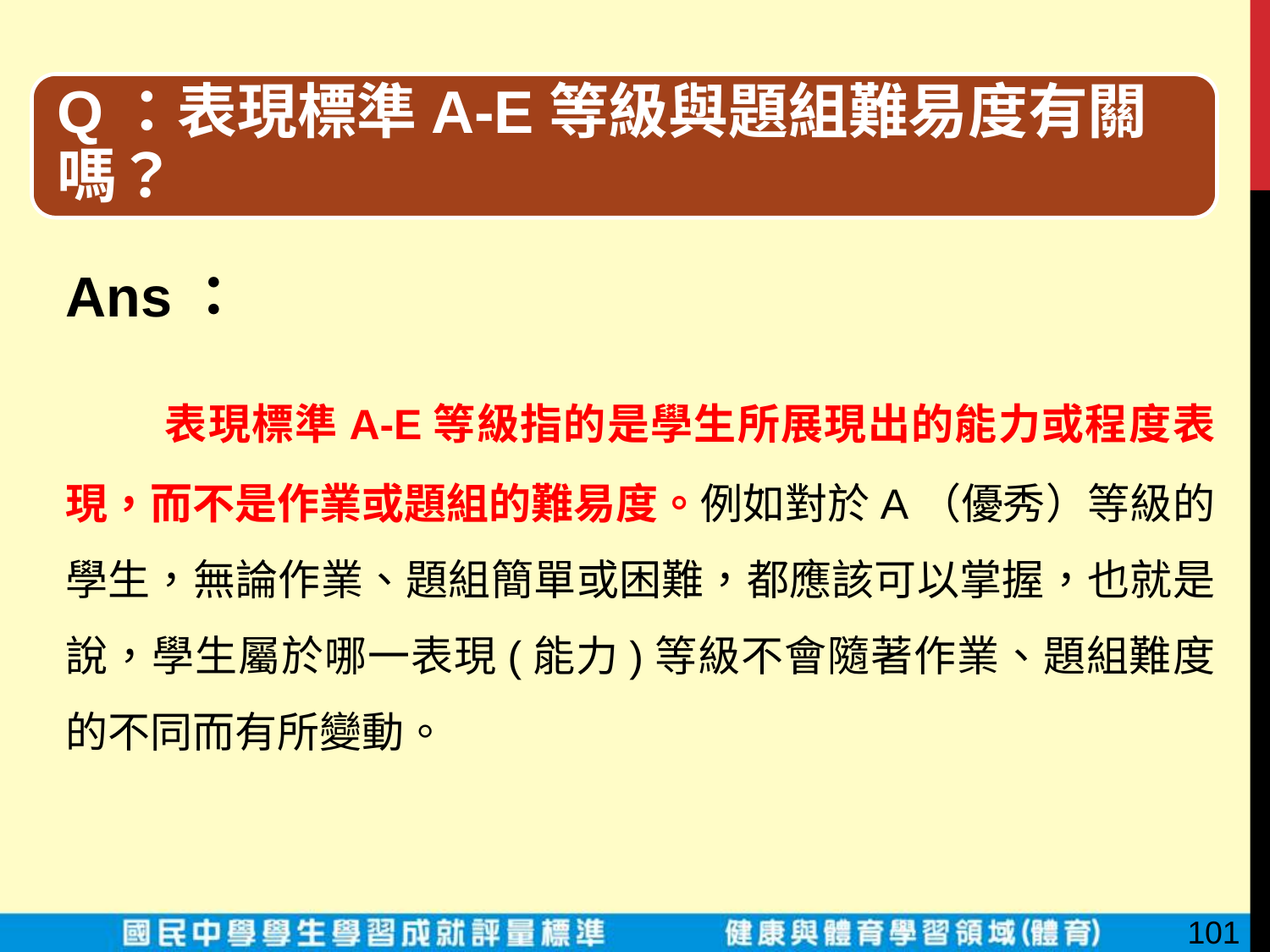

Q：表現標準A-E等級與題組難易度有關嗎？
Ans：
      表現標準A-E等級指的是學生所展現出的能力或程度表現，而不是作業或題組的難易度。例如對於A（優秀）等級的學生，無論作業、題組簡單或困難，都應該可以掌握，也就是說，學生屬於哪一表現(能力)等級不會隨著作業、題組難度的不同而有所變動。

101